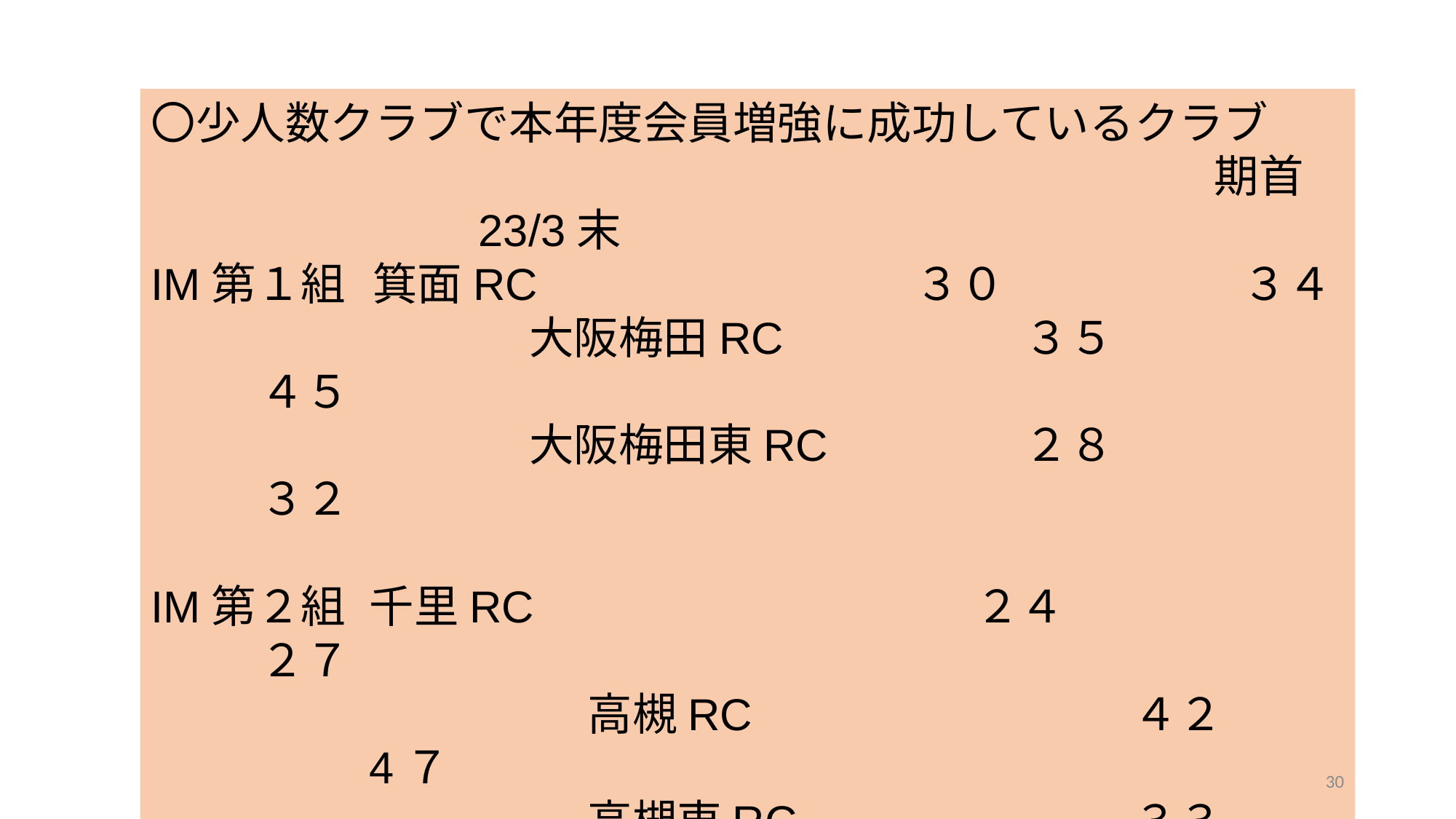

〇少人数クラブで本年度会員増強に成功しているクラブ
									       期首			23/3末
IM第１組	  箕面RC				３０			３４
			    大阪梅田RC			３５			４５
			    大阪梅田東RC		２８			３２

IM第２組	千里RC				    ２４			２７
			   	高槻RC			    	４２			4７
			   	高槻東RC			   	３３			３７
			   	高槻西RC			   	１６		    19

30